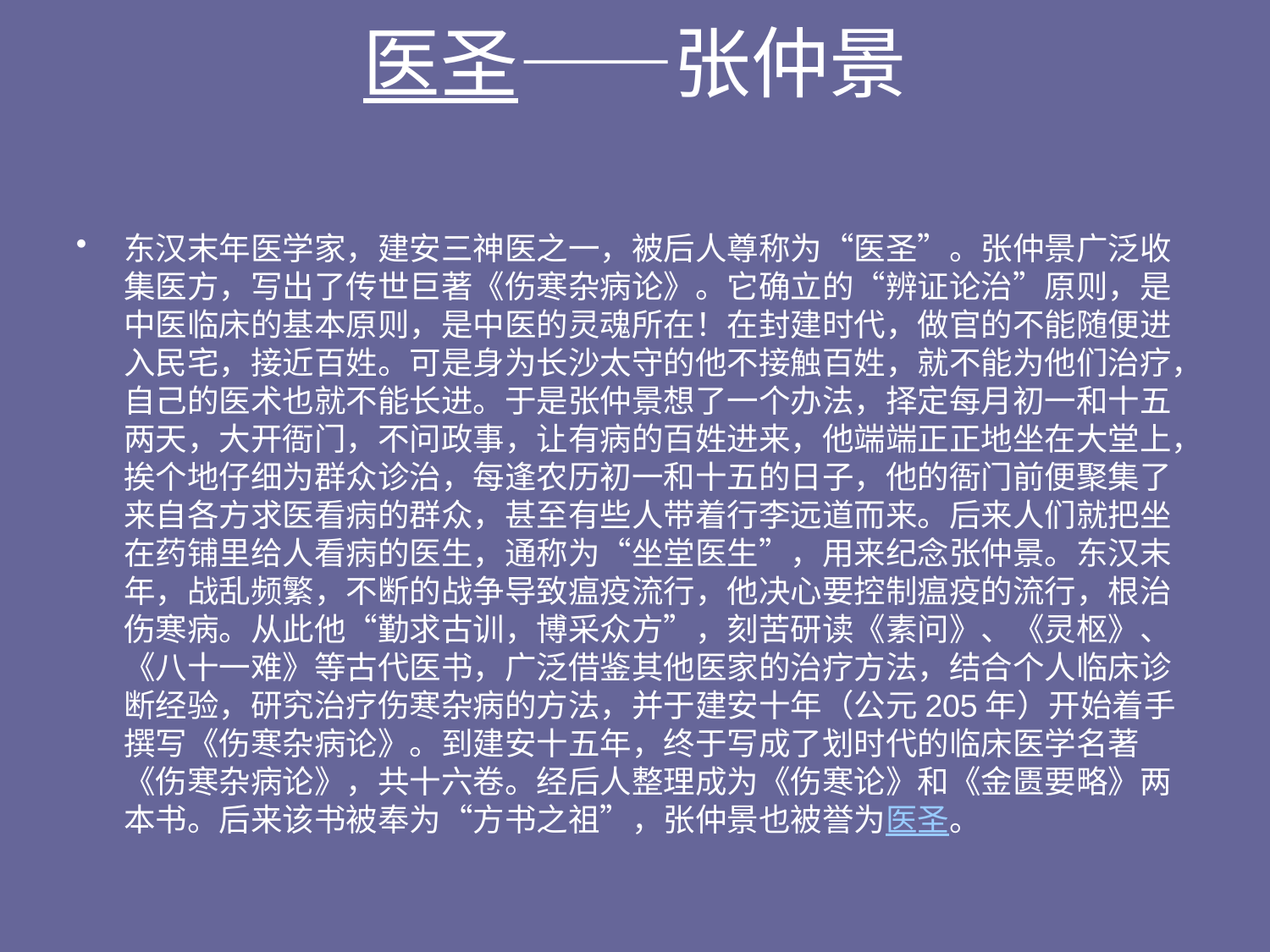

# 医圣——张仲景
东汉末年医学家，建安三神医之一，被后人尊称为“医圣”。张仲景广泛收集医方，写出了传世巨著《伤寒杂病论》。它确立的“辨证论治”原则，是中医临床的基本原则，是中医的灵魂所在！在封建时代，做官的不能随便进入民宅，接近百姓。可是身为长沙太守的他不接触百姓，就不能为他们治疗，自己的医术也就不能长进。于是张仲景想了一个办法，择定每月初一和十五两天，大开衙门，不问政事，让有病的百姓进来，他端端正正地坐在大堂上，挨个地仔细为群众诊治，每逢农历初一和十五的日子，他的衙门前便聚集了来自各方求医看病的群众，甚至有些人带着行李远道而来。后来人们就把坐在药铺里给人看病的医生，通称为“坐堂医生”，用来纪念张仲景。东汉末年，战乱频繁，不断的战争导致瘟疫流行，他决心要控制瘟疫的流行，根治伤寒病。从此他“勤求古训，博采众方”，刻苦研读《素问》、《灵枢》、《八十一难》等古代医书，广泛借鉴其他医家的治疗方法，结合个人临床诊断经验，研究治疗伤寒杂病的方法，并于建安十年（公元205年）开始着手撰写《伤寒杂病论》。到建安十五年，终于写成了划时代的临床医学名著《伤寒杂病论》，共十六卷。经后人整理成为《伤寒论》和《金匮要略》两本书。后来该书被奉为“方书之祖”，张仲景也被誉为医圣。